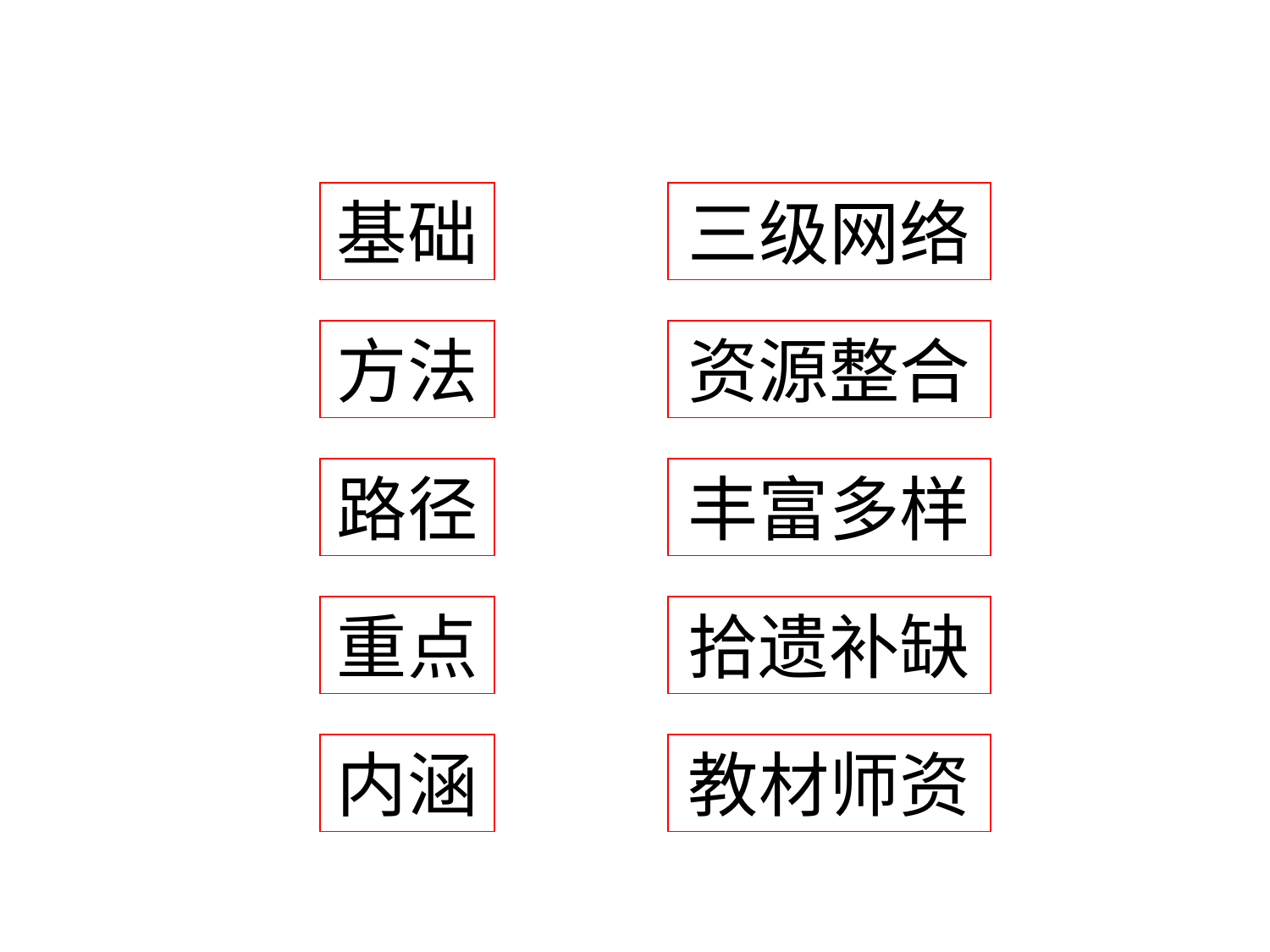

基础
三级网络
方法
资源整合
路径
丰富多样
重点
拾遗补缺
内涵
教材师资